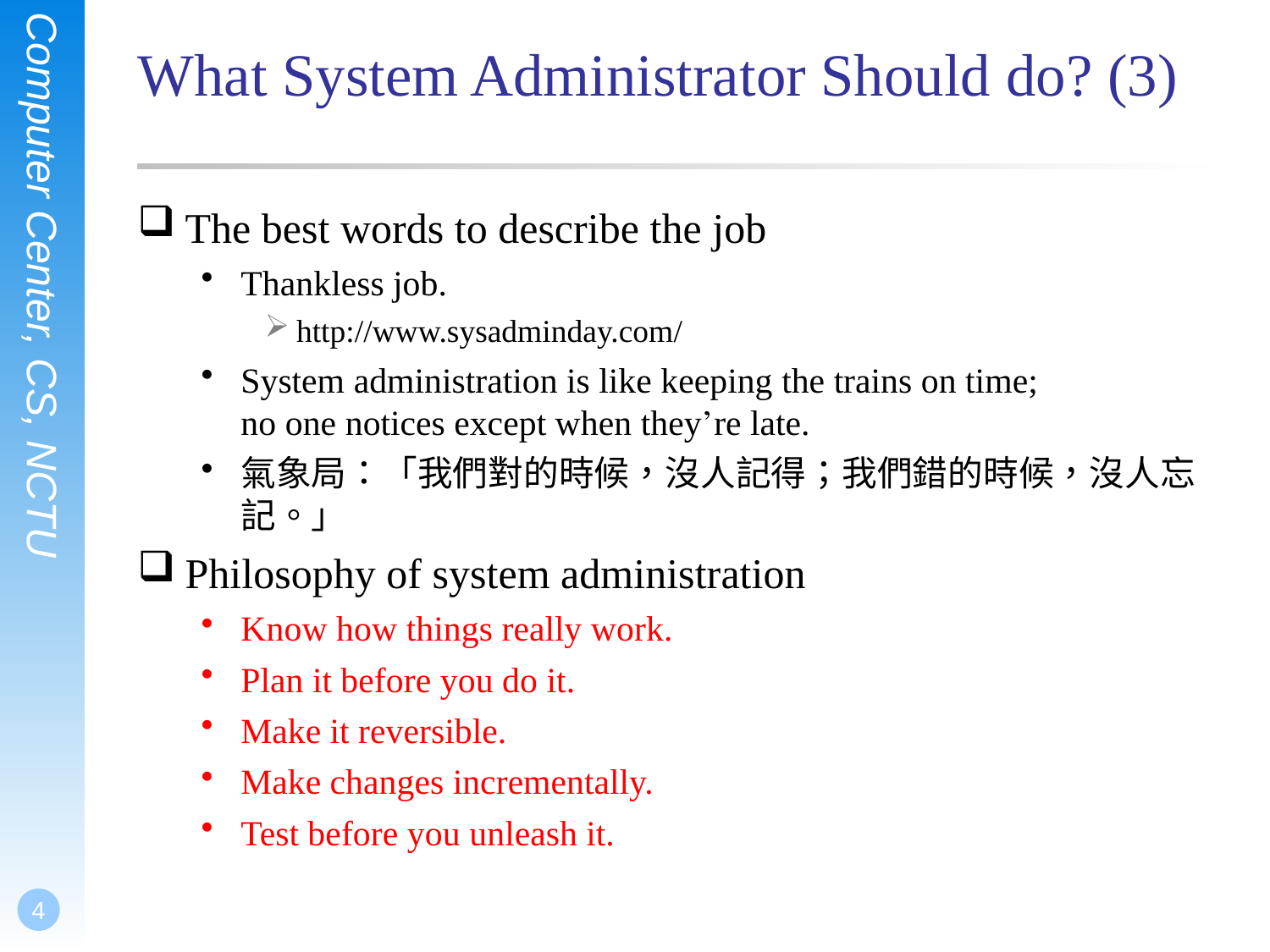

# What System Administrator Should do? (3)
The best words to describe the job
Thankless job.
http://www.sysadminday.com/
System administration is like keeping the trains on time;
no one notices except when they’re late.
氣象局：「我們對的時候，沒人記得；我們錯的時候，沒人忘記。」
Philosophy of system administration
Know how things really work.
Plan it before you do it.
Make it reversible.
Make changes incrementally.
Test before you unleash it.